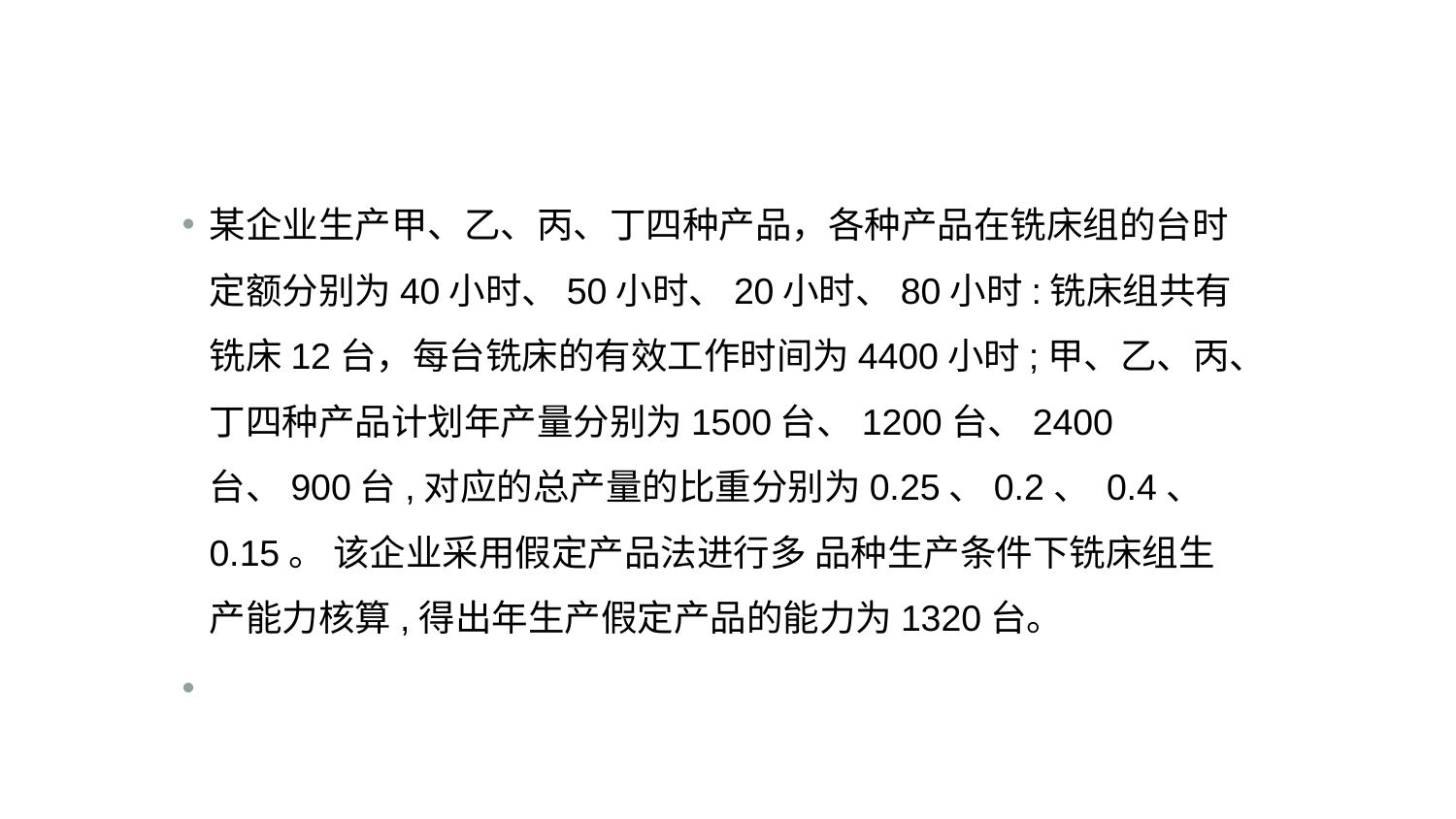

#
某企业生产甲、乙、丙、丁四种产品，各种产品在铣床组的台时定额分别为40小时、50小时、20小时、80小时:铣床组共有铣床12台，每台铣床的有效工作时间为4400小时;甲、乙、丙、丁四种产品计划年产量分别为1500台、1200台、2400台、900台,对应的总产量的比重分别为0.25、0.2、 0.4、 0.15。 该企业采用假定产品法进行多 品种生产条件下铣床组生产能力核算,得出年生产假定产品的能力为1320台。